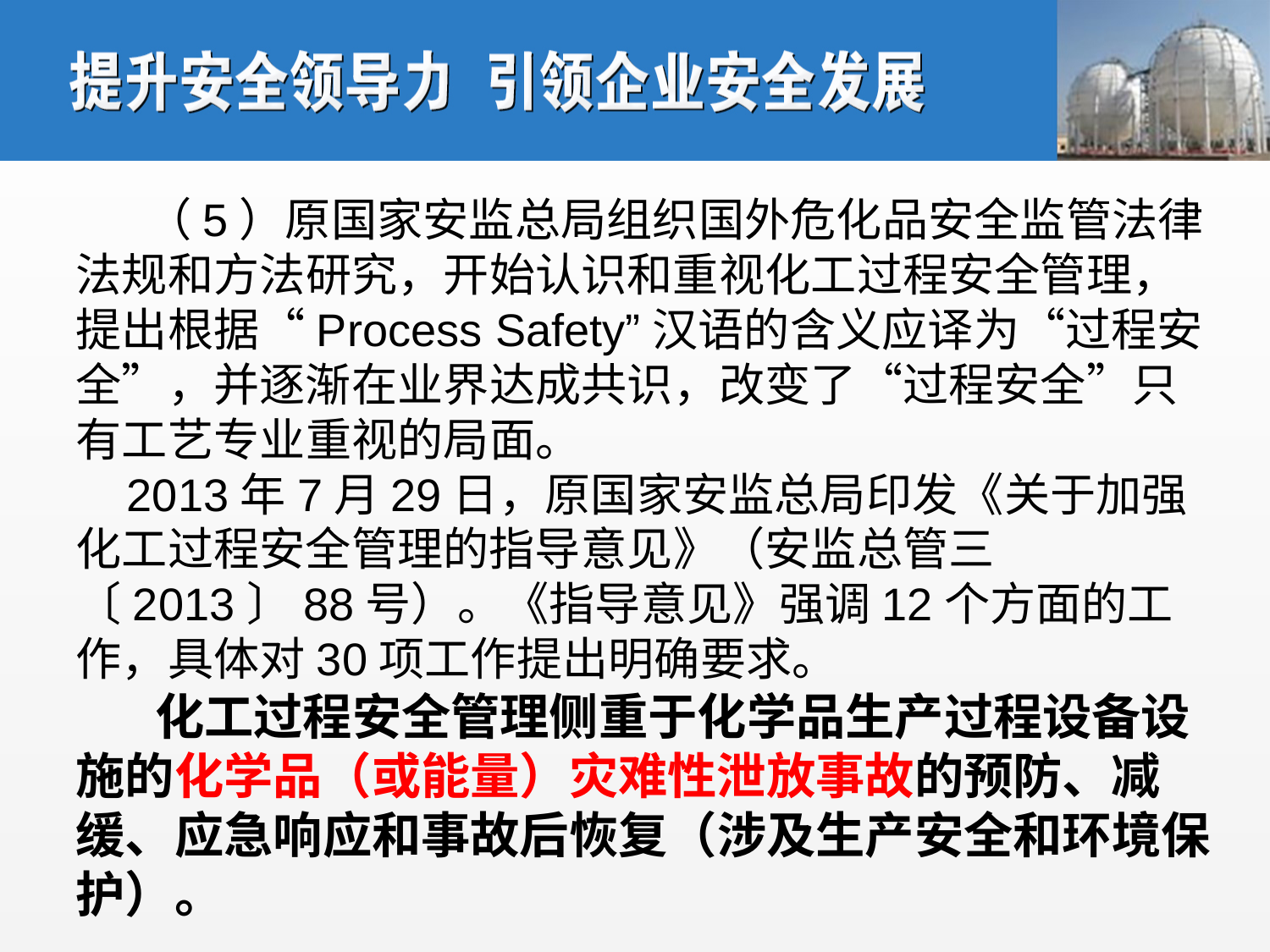

（5）原国家安监总局组织国外危化品安全监管法律法规和方法研究，开始认识和重视化工过程安全管理，提出根据“Process Safety”汉语的含义应译为“过程安全”，并逐渐在业界达成共识，改变了“过程安全”只有工艺专业重视的局面。
    2013年7月29日，原国家安监总局印发《关于加强化工过程安全管理的指导意见》（安监总管三〔2013〕88号）。《指导意见》强调12个方面的工作，具体对30项工作提出明确要求。
      化工过程安全管理侧重于化学品生产过程设备设施的化学品（或能量）灾难性泄放事故的预防、减缓、应急响应和事故后恢复（涉及生产安全和环境保护）。